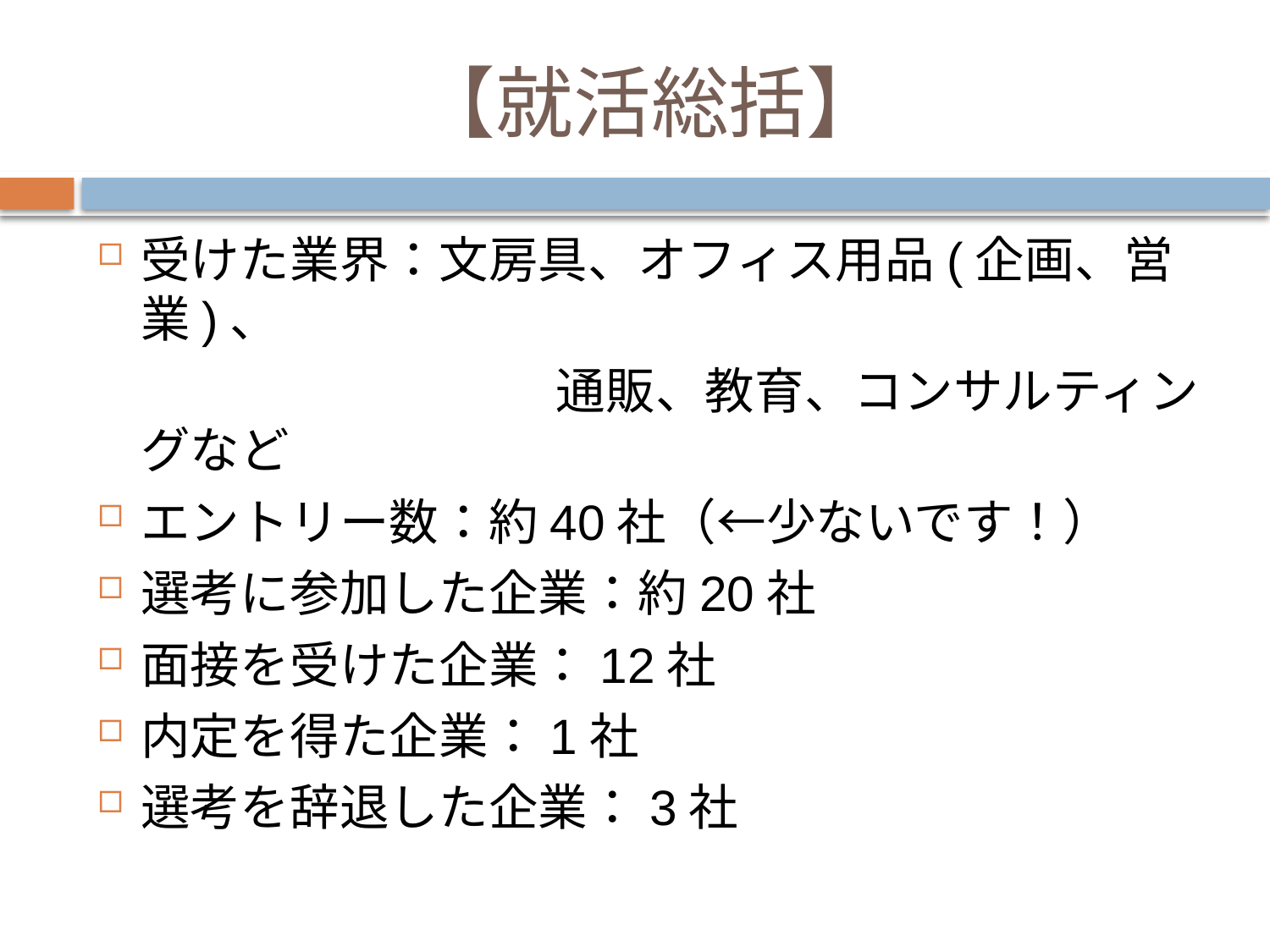

# 【就活総括】
受けた業界：文房具、オフィス用品(企画、営業)、
　 　　　　　　　　通販、教育、コンサルティングなど
エントリー数：約40社（←少ないです！）
選考に参加した企業：約20社
面接を受けた企業：12社
内定を得た企業：1社
選考を辞退した企業：3社